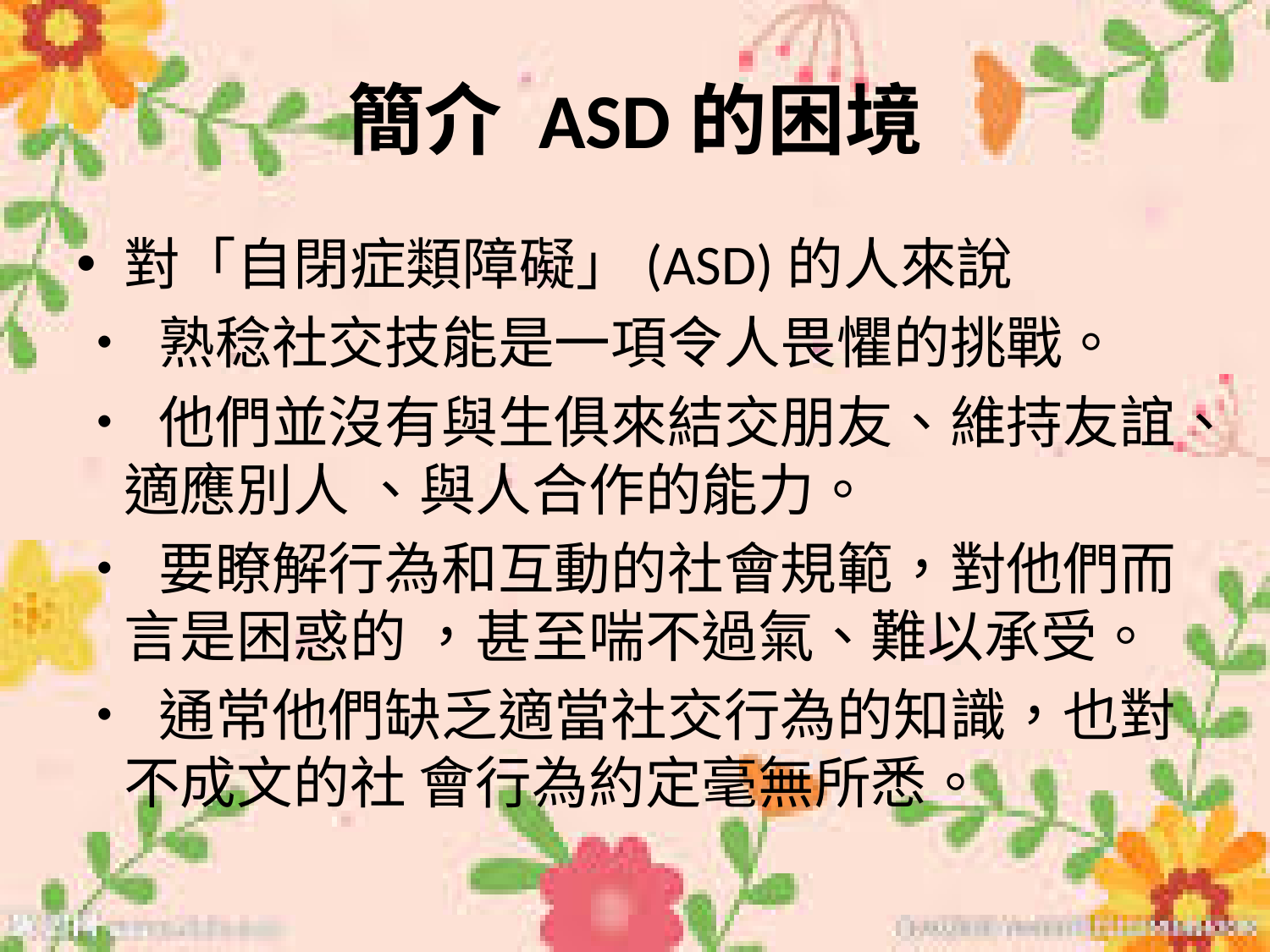

# 簡介 ASD的困境
對「自閉症類障礙」(ASD)的人來說
• 熟稔社交技能是一項令人畏懼的挑戰。
• 他們並沒有與生俱來結交朋友、維持友誼、適應別人 、與人合作的能力。
• 要瞭解行為和互動的社會規範，對他們而言是困惑的 ，甚至喘不過氣、難以承受。
• 通常他們缺乏適當社交行為的知識，也對不成文的社 會行為約定毫無所悉。